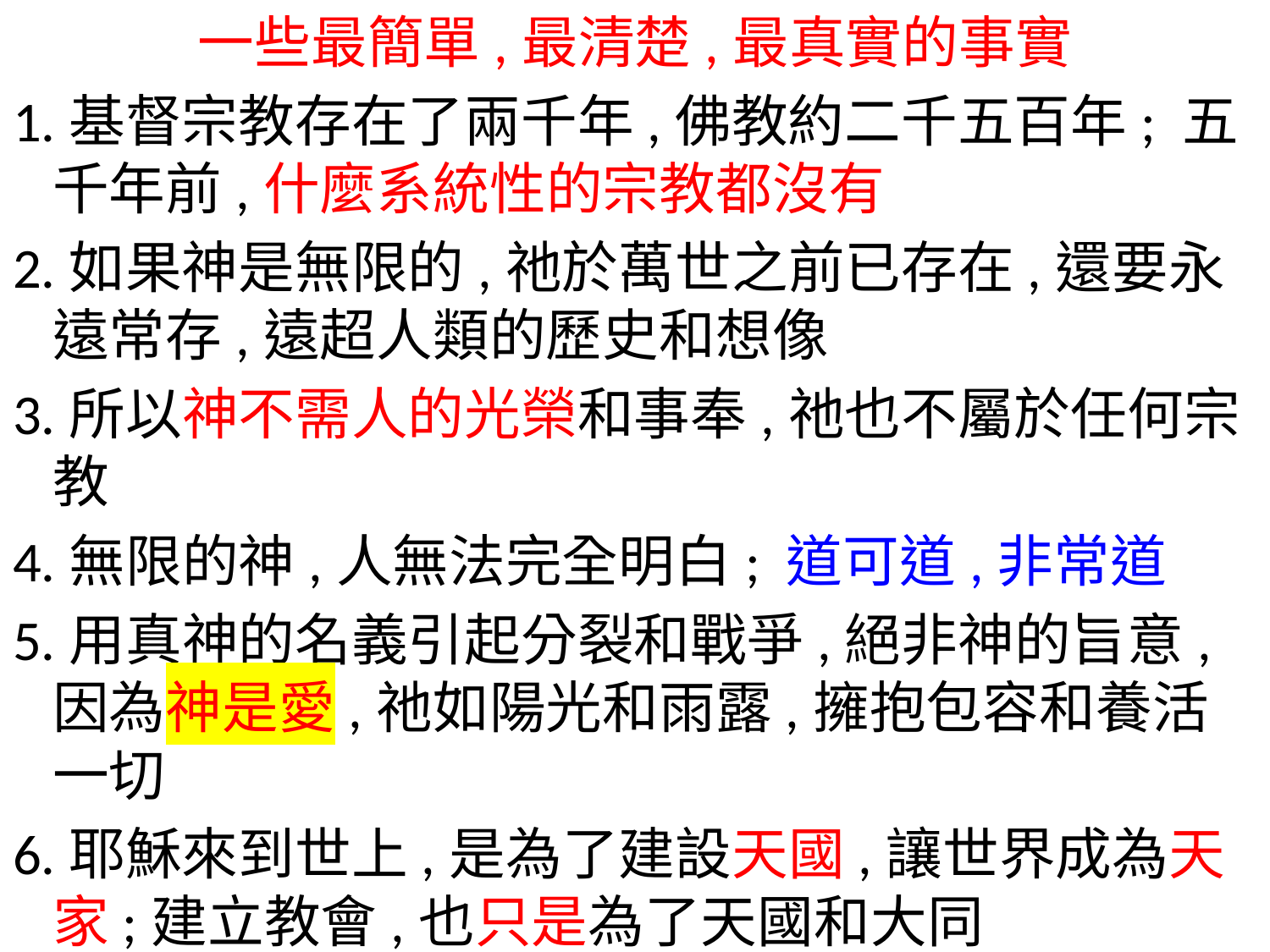

一些最簡單,最清楚,最真實的事實
1.基督宗教存在了兩千年,佛教約二千五百年; 五千年前,什麼系統性的宗教都沒有
2.如果神是無限的,祂於萬世之前已存在,還要永遠常存,遠超人類的歷史和想像
3.所以神不需人的光榮和事奉,祂也不屬於任何宗教
4.無限的神,人無法完全明白; 道可道,非常道
5.用真神的名義引起分裂和戰爭,絕非神的旨意,因為神是愛,祂如陽光和雨露,擁抱包容和養活一切
6.耶穌來到世上,是為了建設天國,讓世界成為天家;建立教會,也只是為了天國和大同
7.乾坤朗朗,人人快樂,萬物欣欣向榮,就是神的光榮